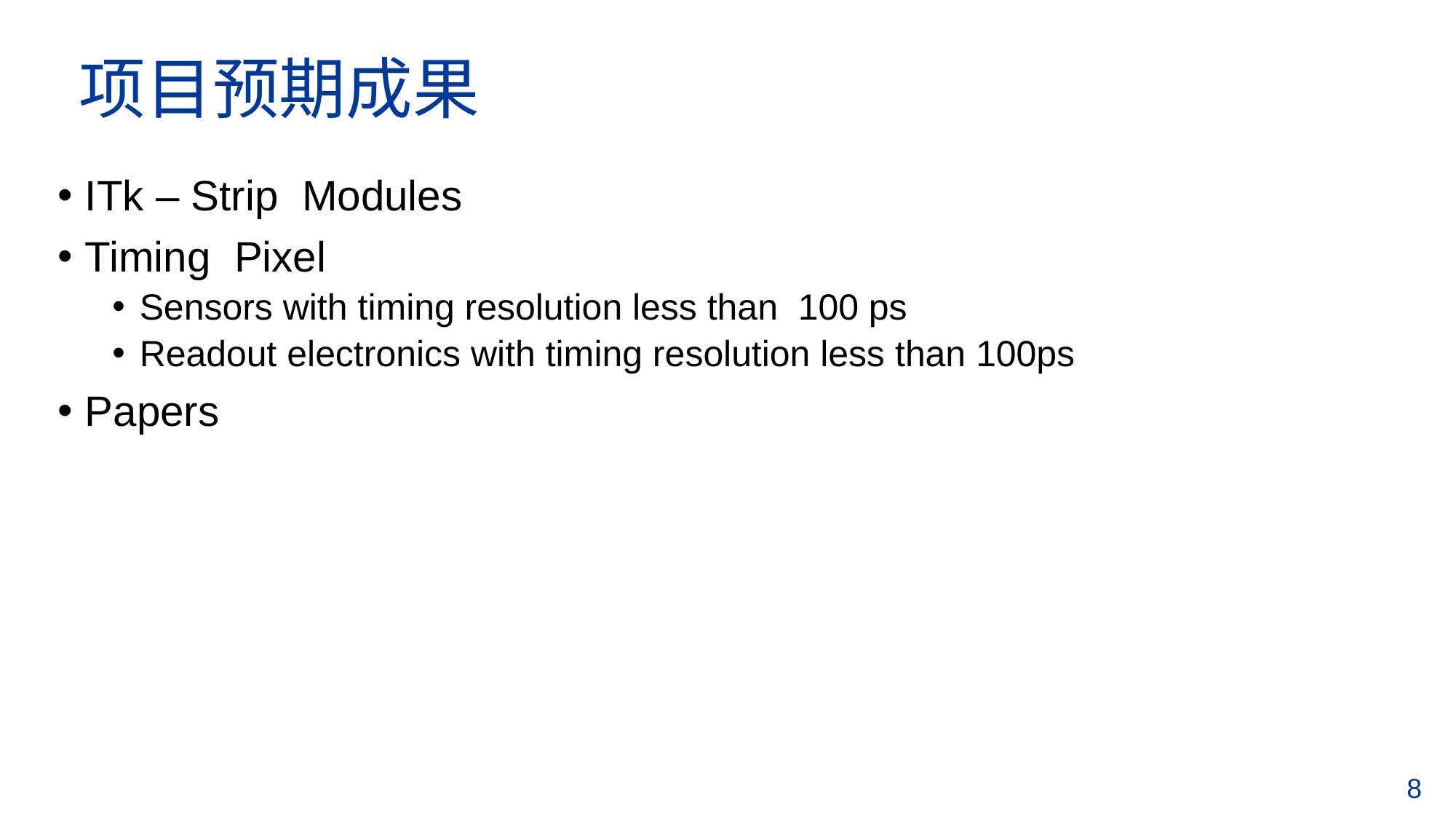

# 项目预期成果
ITk – Strip  Modules
Timing  Pixel
Sensors with timing resolution less than  100 ps
Readout electronics with timing resolution less than 100ps
Papers
8